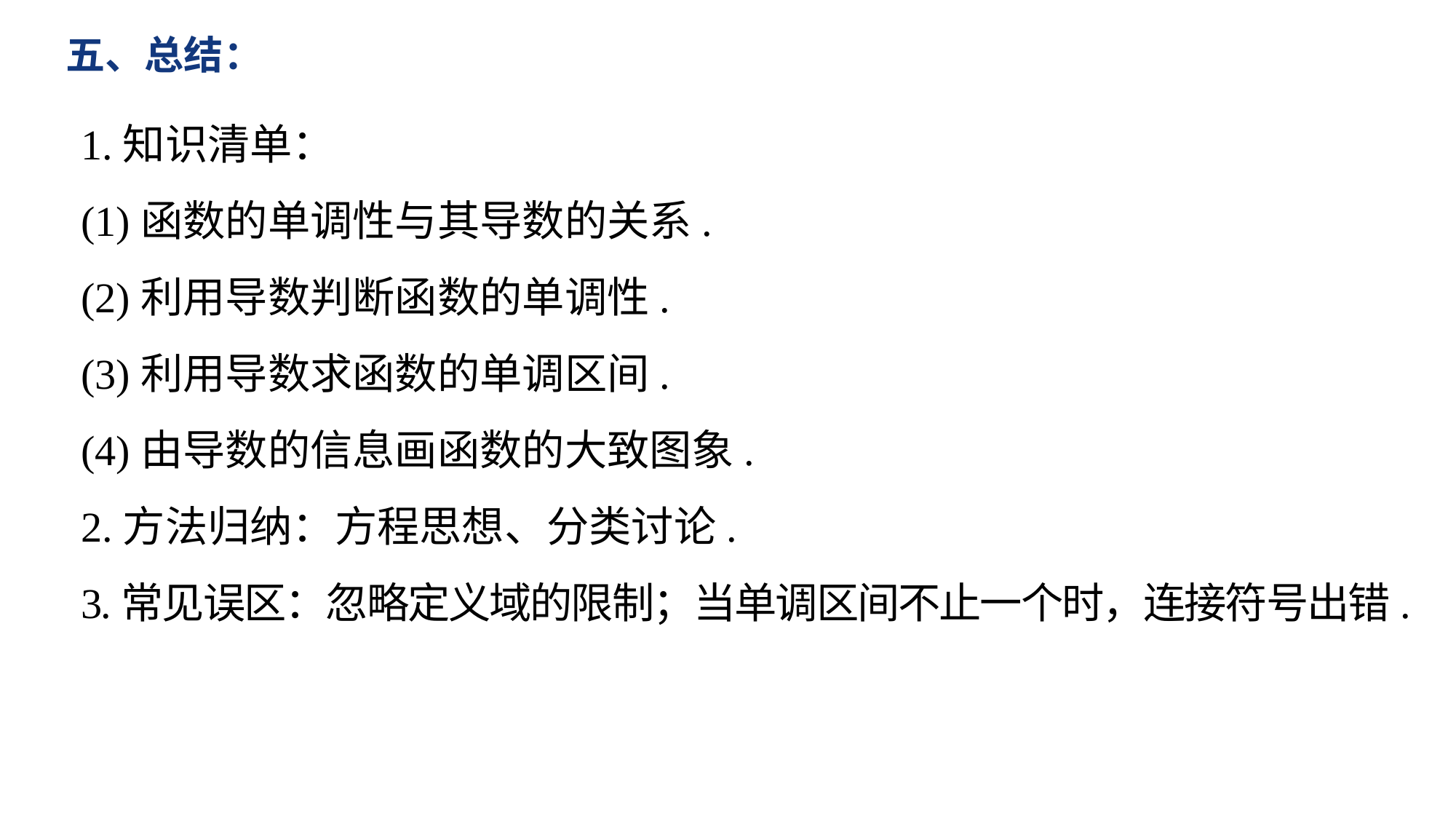

五、总结：
1.知识清单：
(1)函数的单调性与其导数的关系.
(2)利用导数判断函数的单调性.
(3)利用导数求函数的单调区间.
(4)由导数的信息画函数的大致图象.
2.方法归纳：方程思想、分类讨论.
3.常见误区：忽略定义域的限制；当单调区间不止一个时，连接符号出错.